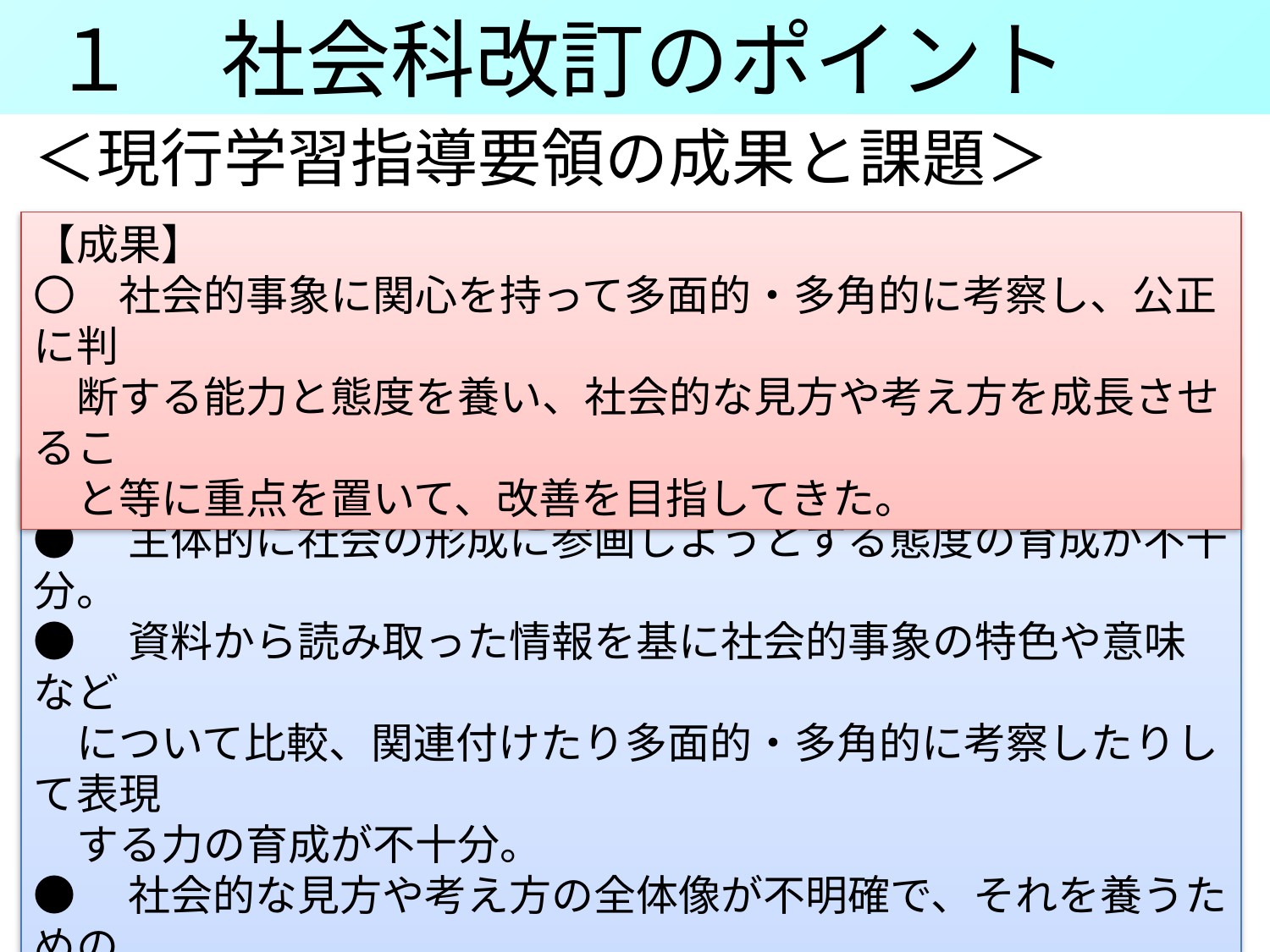

１　社会科改訂のポイント
# ＜現行学習指導要領の成果と課題＞
【成果】
〇　社会的事象に関心を持って多面的・多角的に考察し、公正に判
　断する能力と態度を養い、社会的な見方や考え方を成長させるこ
　と等に重点を置いて、改善を目指してきた。
【課題】
●　主体的に社会の形成に参画しようとする態度の育成が不十分。
●　資料から読み取った情報を基に社会的事象の特色や意味など
　について比較、関連付けたり多面的・多角的に考察したりして表現
　する力の育成が不十分。
●　社会的な見方や考え方の全体像が不明確で、それを養うための
　具体策が定着されていない。
●　課題を追究したり解決したりする活動を取り入れた授業が十分
　に行われていない。　など